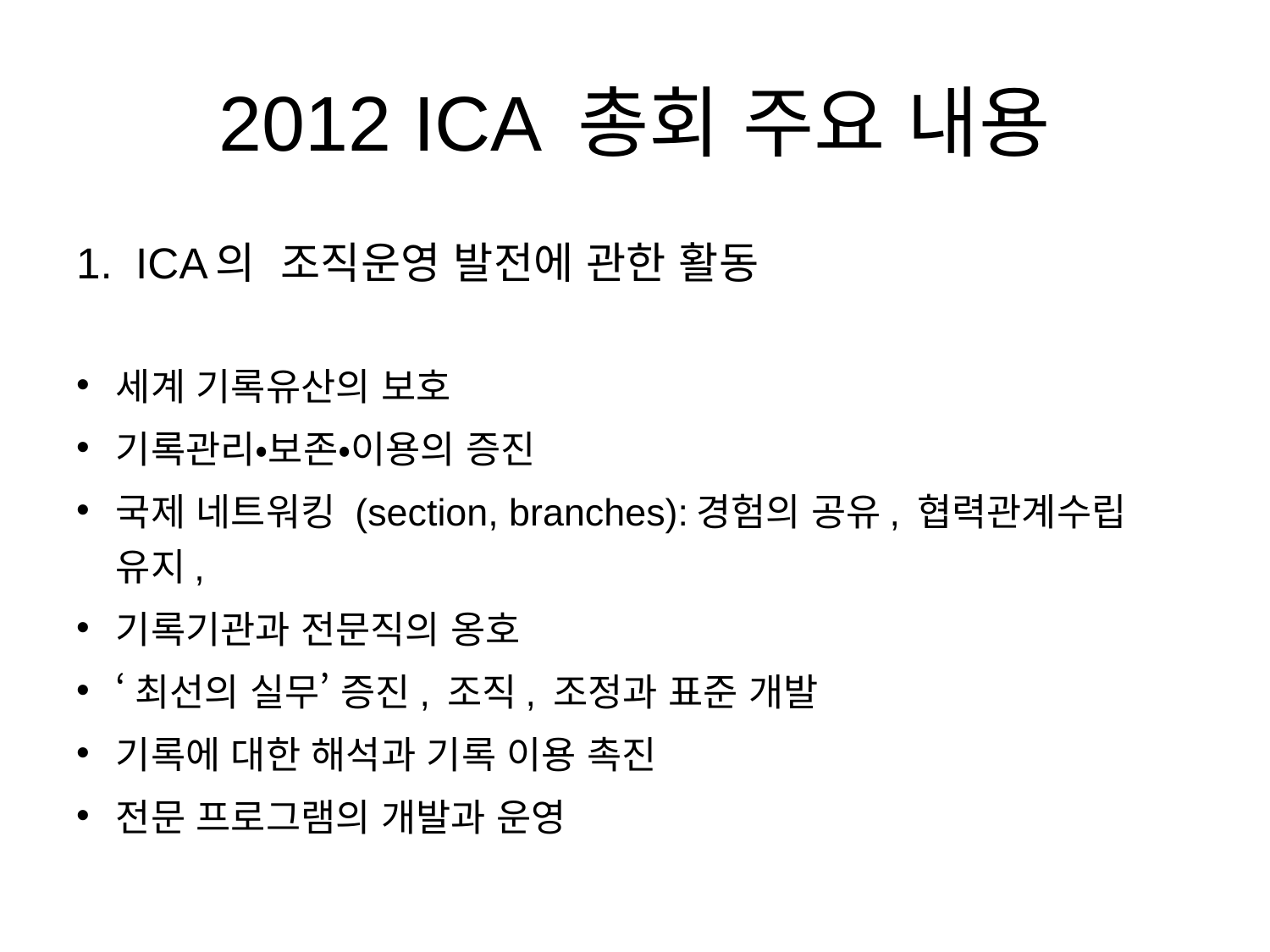

# 2012 ICA 총회 주요 내용
ICA의  조직운영 발전에 관한 활동

세계 기록유산의 보호
기록관리•보존•이용의 증진
국제 네트워킹 (section, branches):경험의 공유, 협력관계수립 유지,
기록기관과 전문직의 옹호
‘최선의 실무’ 증진, 조직, 조정과 표준 개발
기록에 대한 해석과 기록 이용 촉진
전문 프로그램의 개발과 운영